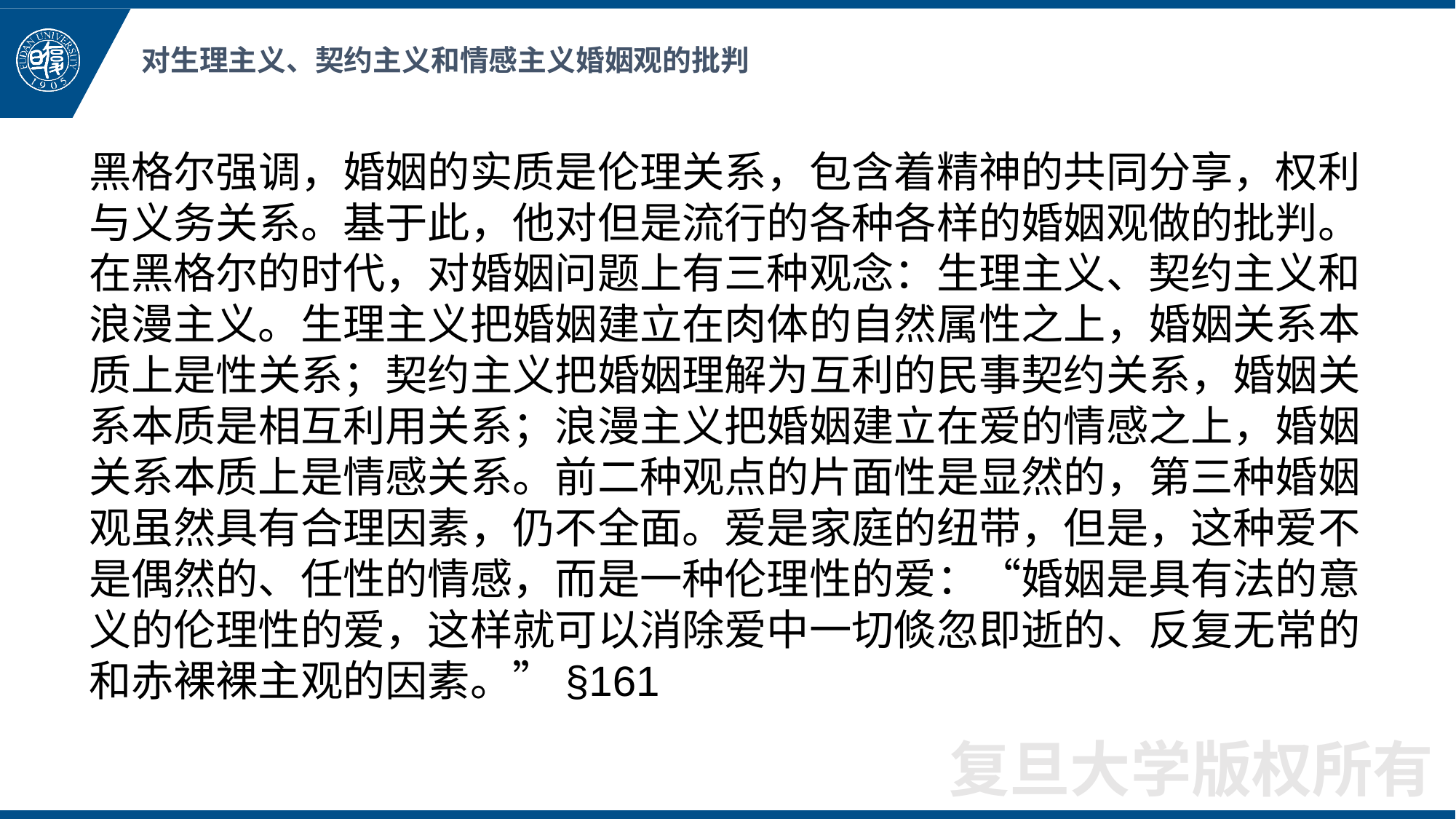

# 对生理主义、契约主义和情感主义婚姻观的批判
黑格尔强调，婚姻的实质是伦理关系，包含着精神的共同分享，权利与义务关系。基于此，他对但是流行的各种各样的婚姻观做的批判。在黑格尔的时代，对婚姻问题上有三种观念：生理主义、契约主义和浪漫主义。生理主义把婚姻建立在肉体的自然属性之上，婚姻关系本质上是性关系；契约主义把婚姻理解为互利的民事契约关系，婚姻关系本质是相互利用关系；浪漫主义把婚姻建立在爱的情感之上，婚姻关系本质上是情感关系。前二种观点的片面性是显然的，第三种婚姻观虽然具有合理因素，仍不全面。爱是家庭的纽带，但是，这种爱不是偶然的、任性的情感，而是一种伦理性的爱：“婚姻是具有法的意义的伦理性的爱，这样就可以消除爱中一切倐忽即逝的、反复无常的和赤裸裸主观的因素。”§161